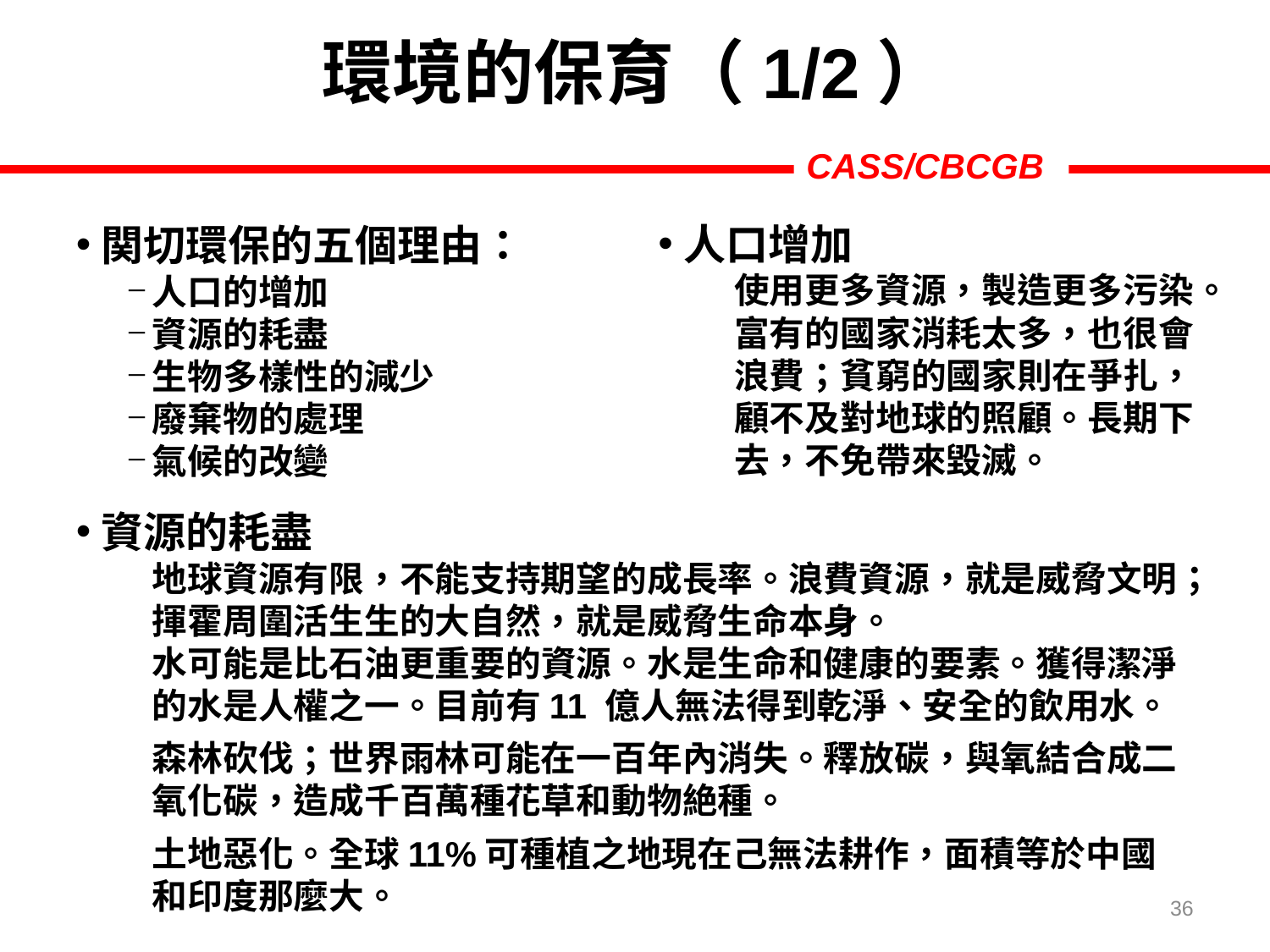

環境的保育（1/2）
人口增加
使用更多資源，製造更多污染。富有的國家消耗太多，也很會浪費；貧窮的國家則在爭扎，顧不及對地球的照顧。長期下去，不免帶來毀滅。
関切環保的五個理由：
人口的增加
資源的耗盡
生物多樣性的減少
廢棄物的處理
氣候的改變

資源的耗盡
地球資源有限，不能支持期望的成長率。浪費資源，就是威脅文明；揮霍周圍活生生的大自然，就是威脅生命本身。
水可能是比石油更重要的資源。水是生命和健康的要素。獲得潔淨的水是人權之一。目前有11 億人無法得到乾淨、安全的飲用水。
森林砍伐；世界雨林可能在一百年內消失。釋放碳，與氧結合成二氧化碳，造成千百萬種花草和動物絶種。
土地惡化。全球11%可種植之地現在己無法耕作，面積等於中國和印度那麼大。
36